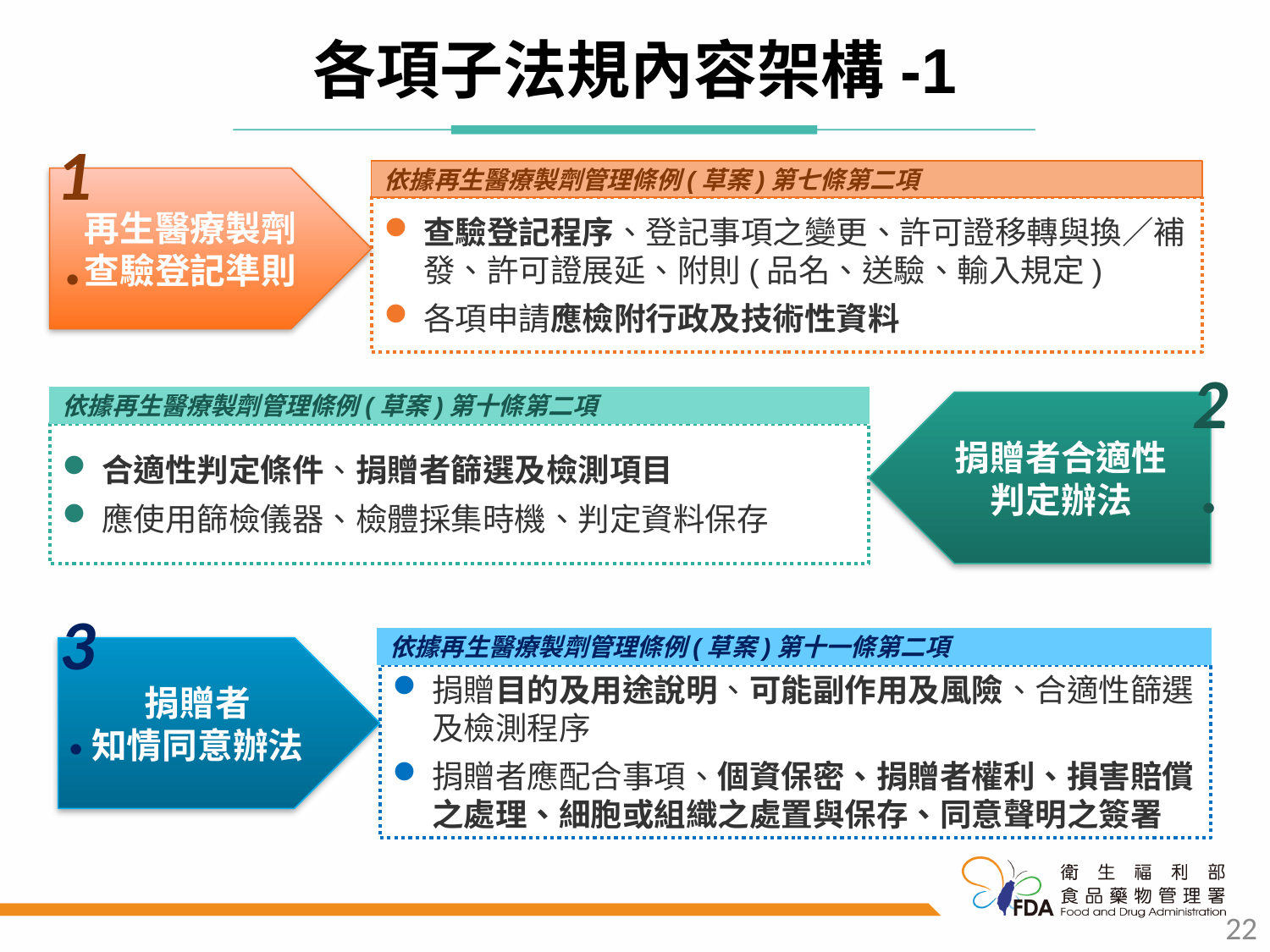

各項子法規內容架構-1
1.
依據再生醫療製劑管理條例(草案)第七條第二項
再生醫療製劑
查驗登記準則
查驗登記程序、登記事項之變更、許可證移轉與換／補發、許可證展延、附則(品名、送驗、輸入規定)
各項申請應檢附行政及技術性資料
2.
依據再生醫療製劑管理條例(草案)第十條第二項
捐贈者合適性
判定辦法
合適性判定條件、捐贈者篩選及檢測項目
應使用篩檢儀器、檢體採集時機、判定資料保存
3.
依據再生醫療製劑管理條例(草案)第十一條第二項
捐贈者
知情同意辦法
捐贈目的及用途說明、可能副作用及風險、合適性篩選及檢測程序
捐贈者應配合事項、個資保密、捐贈者權利、損害賠償之處理、細胞或組織之處置與保存、同意聲明之簽署
22